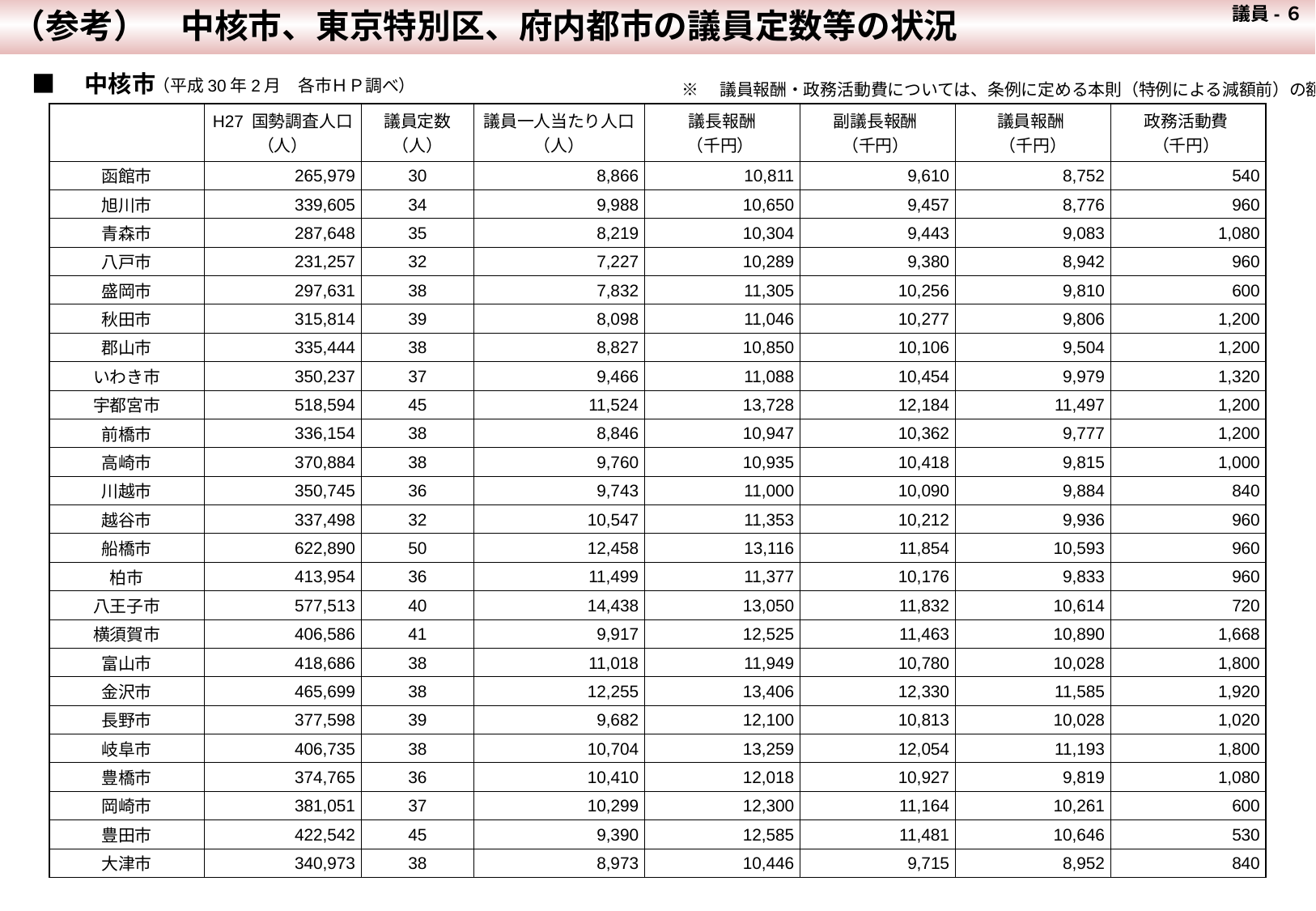

（参考）　中核市、東京特別区、府内都市の議員定数等の状況
 議員-６
■　中核市
（平成30年2月　各市ＨＰ調べ）
※　議員報酬・政務活動費については、条例に定める本則（特例による減額前）の額
|  | H27 国勢調査人口 （人） | 議員定数 （人） | 議員一人当たり人口 （人） | 議長報酬 （千円） | 副議長報酬 （千円） | 議員報酬 （千円） | 政務活動費 （千円） |
| --- | --- | --- | --- | --- | --- | --- | --- |
| 函館市 | 265,979 | 30 | 8,866 | 10,811 | 9,610 | 8,752 | 540 |
| 旭川市 | 339,605 | 34 | 9,988 | 10,650 | 9,457 | 8,776 | 960 |
| 青森市 | 287,648 | 35 | 8,219 | 10,304 | 9,443 | 9,083 | 1,080 |
| 八戸市 | 231,257 | 32 | 7,227 | 10,289 | 9,380 | 8,942 | 960 |
| 盛岡市 | 297,631 | 38 | 7,832 | 11,305 | 10,256 | 9,810 | 600 |
| 秋田市 | 315,814 | 39 | 8,098 | 11,046 | 10,277 | 9,806 | 1,200 |
| 郡山市 | 335,444 | 38 | 8,827 | 10,850 | 10,106 | 9,504 | 1,200 |
| いわき市 | 350,237 | 37 | 9,466 | 11,088 | 10,454 | 9,979 | 1,320 |
| 宇都宮市 | 518,594 | 45 | 11,524 | 13,728 | 12,184 | 11,497 | 1,200 |
| 前橋市 | 336,154 | 38 | 8,846 | 10,947 | 10,362 | 9,777 | 1,200 |
| 高崎市 | 370,884 | 38 | 9,760 | 10,935 | 10,418 | 9,815 | 1,000 |
| 川越市 | 350,745 | 36 | 9,743 | 11,000 | 10,090 | 9,884 | 840 |
| 越谷市 | 337,498 | 32 | 10,547 | 11,353 | 10,212 | 9,936 | 960 |
| 船橋市 | 622,890 | 50 | 12,458 | 13,116 | 11,854 | 10,593 | 960 |
| 柏市 | 413,954 | 36 | 11,499 | 11,377 | 10,176 | 9,833 | 960 |
| 八王子市 | 577,513 | 40 | 14,438 | 13,050 | 11,832 | 10,614 | 720 |
| 横須賀市 | 406,586 | 41 | 9,917 | 12,525 | 11,463 | 10,890 | 1,668 |
| 富山市 | 418,686 | 38 | 11,018 | 11,949 | 10,780 | 10,028 | 1,800 |
| 金沢市 | 465,699 | 38 | 12,255 | 13,406 | 12,330 | 11,585 | 1,920 |
| 長野市 | 377,598 | 39 | 9,682 | 12,100 | 10,813 | 10,028 | 1,020 |
| 岐阜市 | 406,735 | 38 | 10,704 | 13,259 | 12,054 | 11,193 | 1,800 |
| 豊橋市 | 374,765 | 36 | 10,410 | 12,018 | 10,927 | 9,819 | 1,080 |
| 岡崎市 | 381,051 | 37 | 10,299 | 12,300 | 11,164 | 10,261 | 600 |
| 豊田市 | 422,542 | 45 | 9,390 | 12,585 | 11,481 | 10,646 | 530 |
| 大津市 | 340,973 | 38 | 8,973 | 10,446 | 9,715 | 8,952 | 840 |